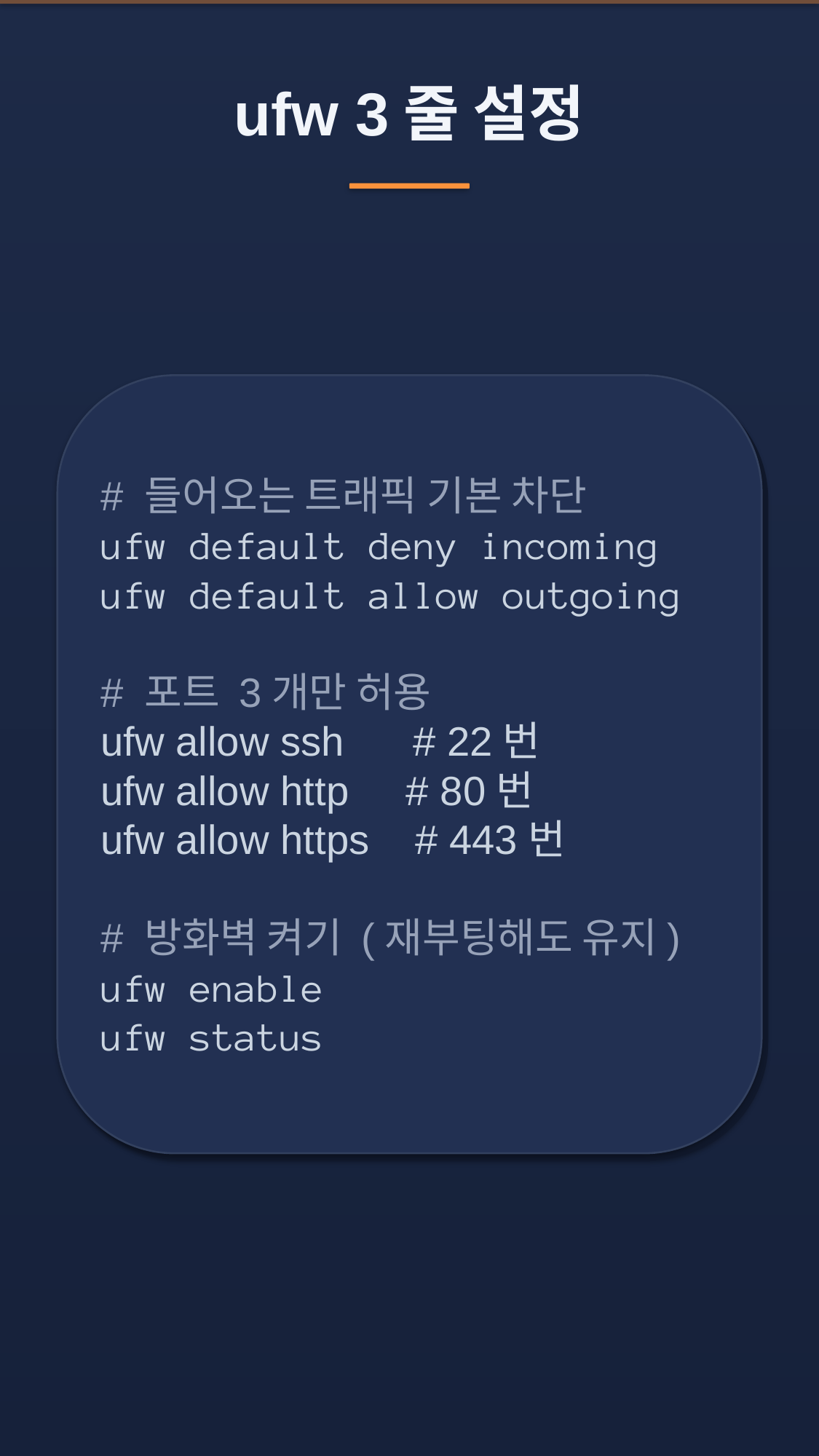

ufw 3줄 설정

# 들어오는 트래픽 기본 차단
ufw default deny incoming
ufw default allow outgoing

# 포트 3개만 허용
ufw allow ssh      # 22번
ufw allow http     # 80번
ufw allow https    # 443번

# 방화벽 켜기 (재부팅해도 유지)
ufw enable
ufw status